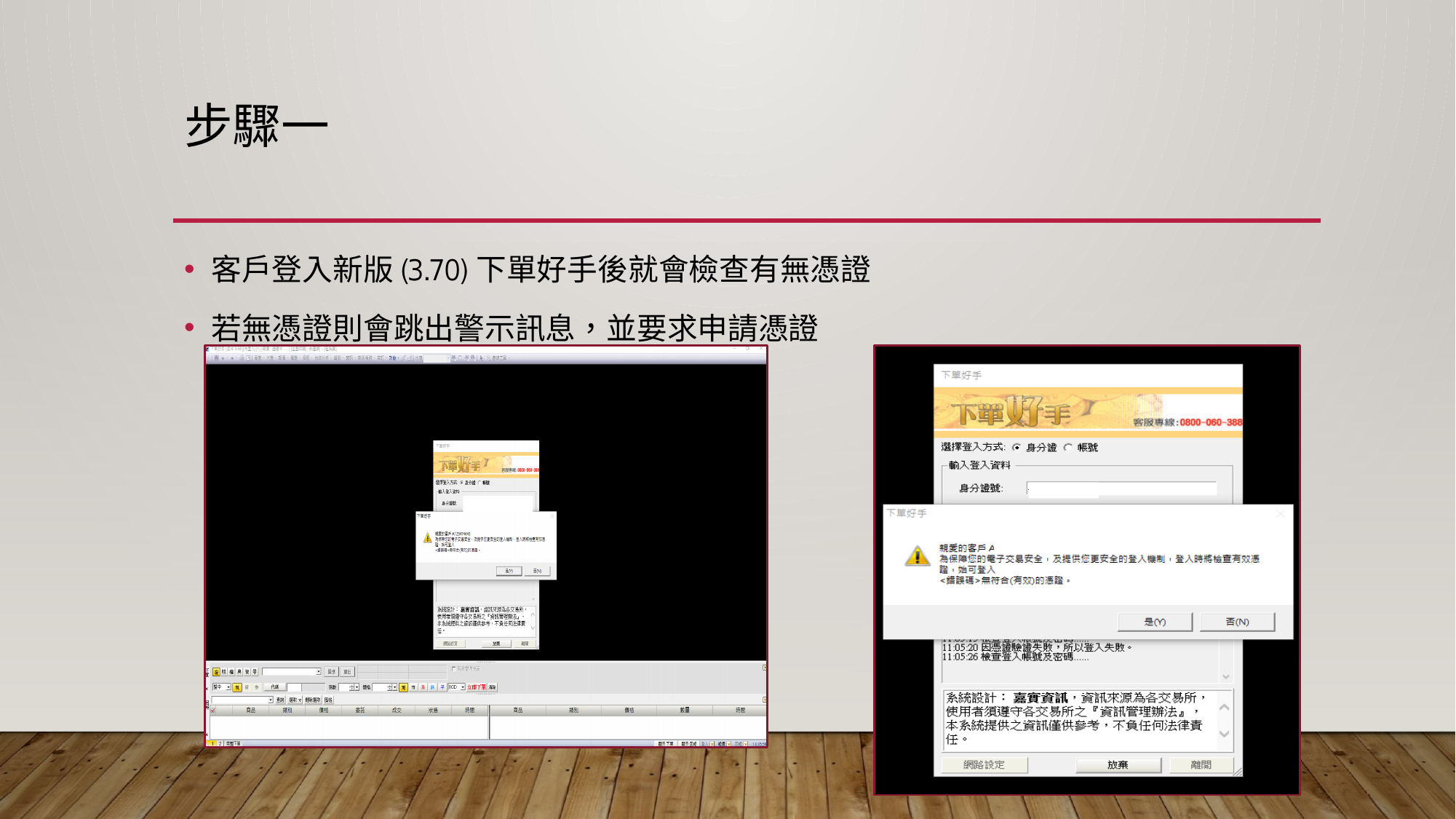

# 步驟一
客戶登入新版(3.70)下單好手後就會檢查有無憑證
若無憑證則會跳出警示訊息，並要求申請憑證